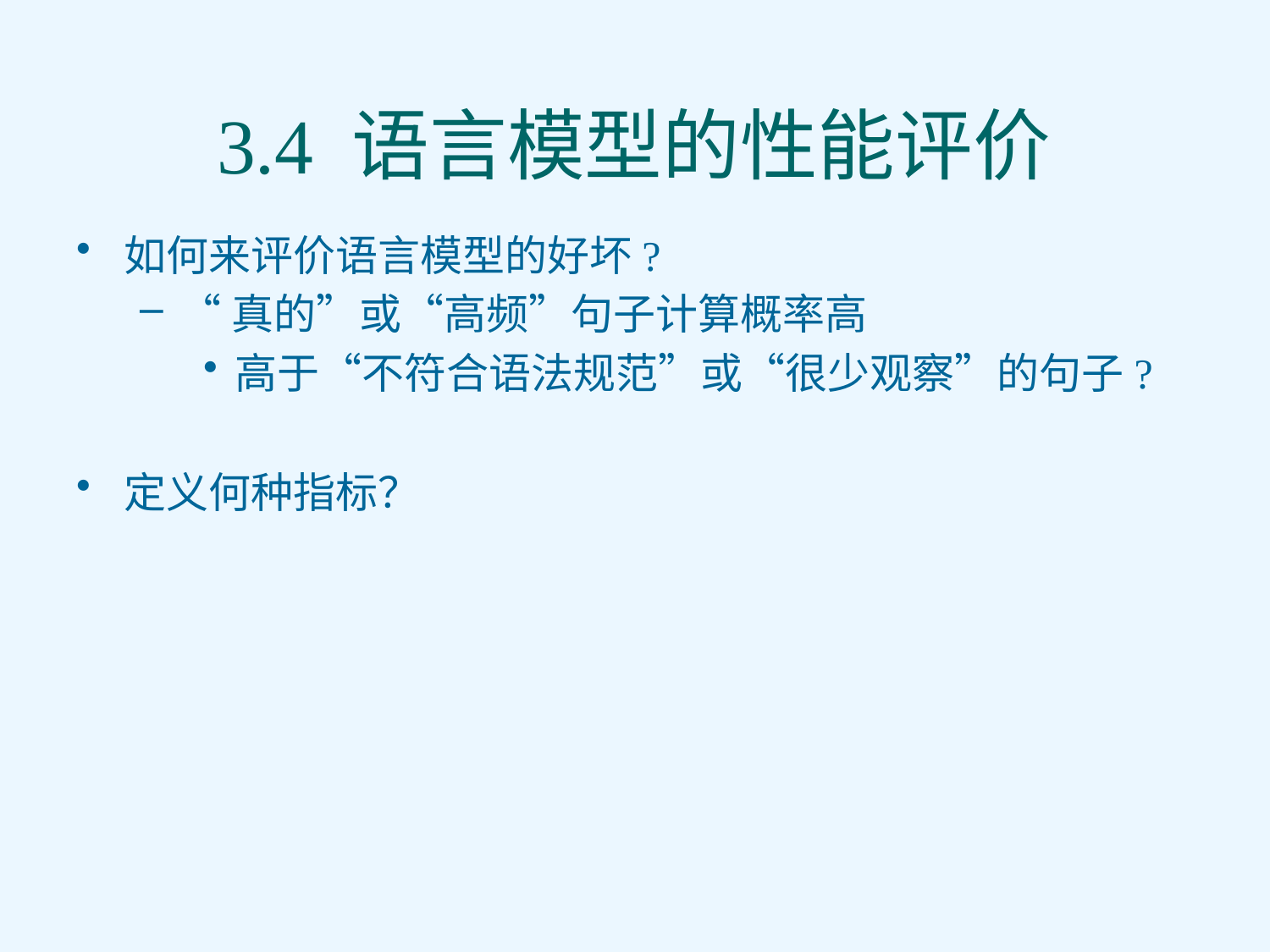

# 3.4 语言模型的性能评价
如何来评价语言模型的好坏?
“真的”或“高频”句子计算概率高
高于“不符合语法规范”或“很少观察”的句子?

定义何种指标？